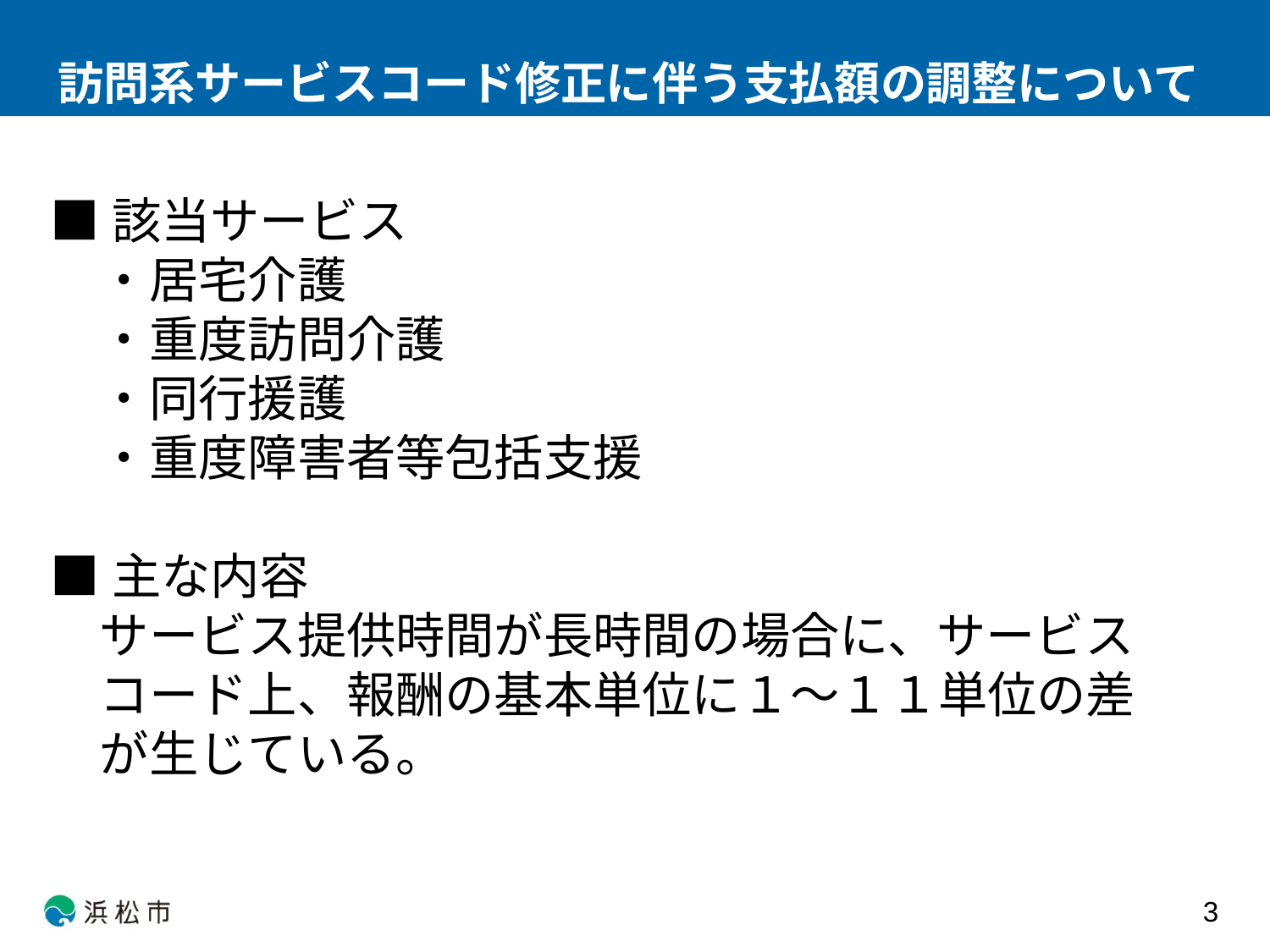

# 訪問系サービスコード修正に伴う支払額の調整について
■該当サービス
　・居宅介護
　・重度訪問介護
　・同行援護
　・重度障害者等包括支援

■主な内容
　サービス提供時間が長時間の場合に、サービス
　コード上、報酬の基本単位に１～１１単位の差
　が生じている。
3